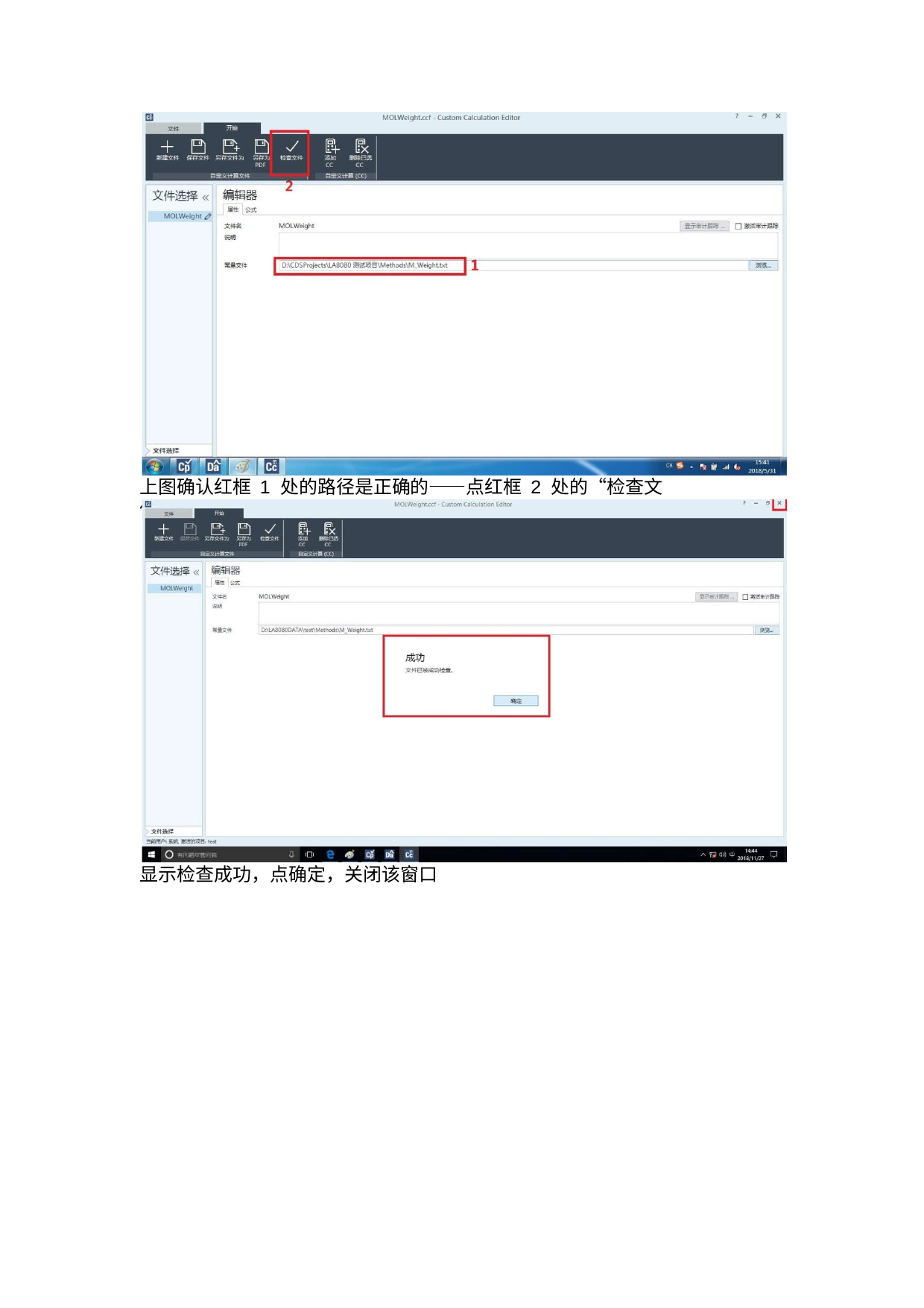

上图确认红框 1 处的路径是正确的——点红框 2 处的“检查文件”

显示检查成功，点确定，关闭该窗口